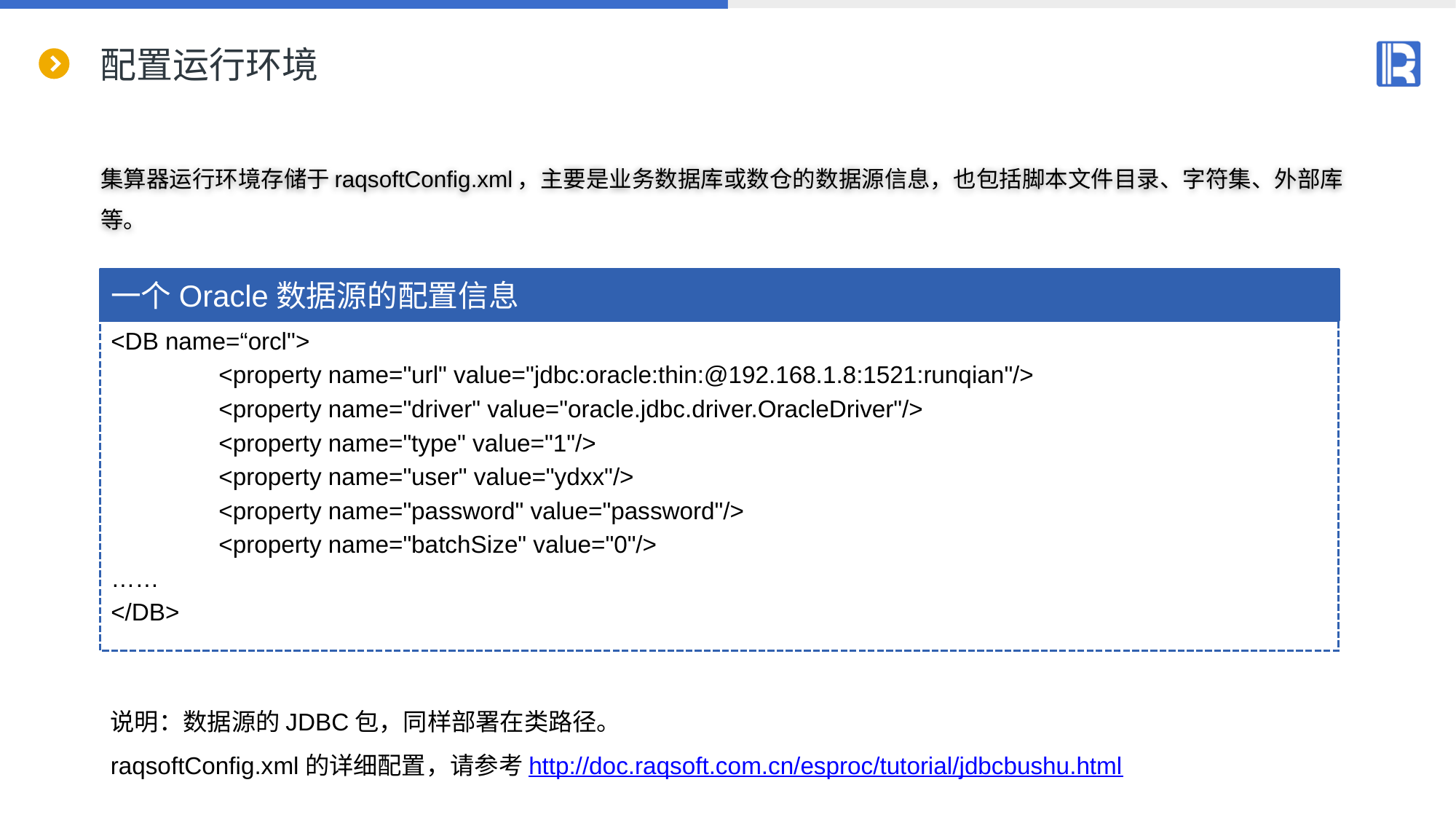

# 配置运行环境
集算器运行环境存储于raqsoftConfig.xml，主要是业务数据库或数仓的数据源信息，也包括脚本文件目录、字符集、外部库等。
一个Oracle数据源的配置信息
<DB name=“orcl">
                <property name="url" value="jdbc:oracle:thin:@192.168.1.8:1521:runqian"/>
                <property name="driver" value="oracle.jdbc.driver.OracleDriver"/>
                <property name="type" value="1"/>
                <property name="user" value="ydxx"/>
                <property name="password" value="password"/>
                <property name="batchSize" value="0"/>
……
</DB>
说明：数据源的JDBC包，同样部署在类路径。
raqsoftConfig.xml的详细配置，请参考http://doc.raqsoft.com.cn/esproc/tutorial/jdbcbushu.html